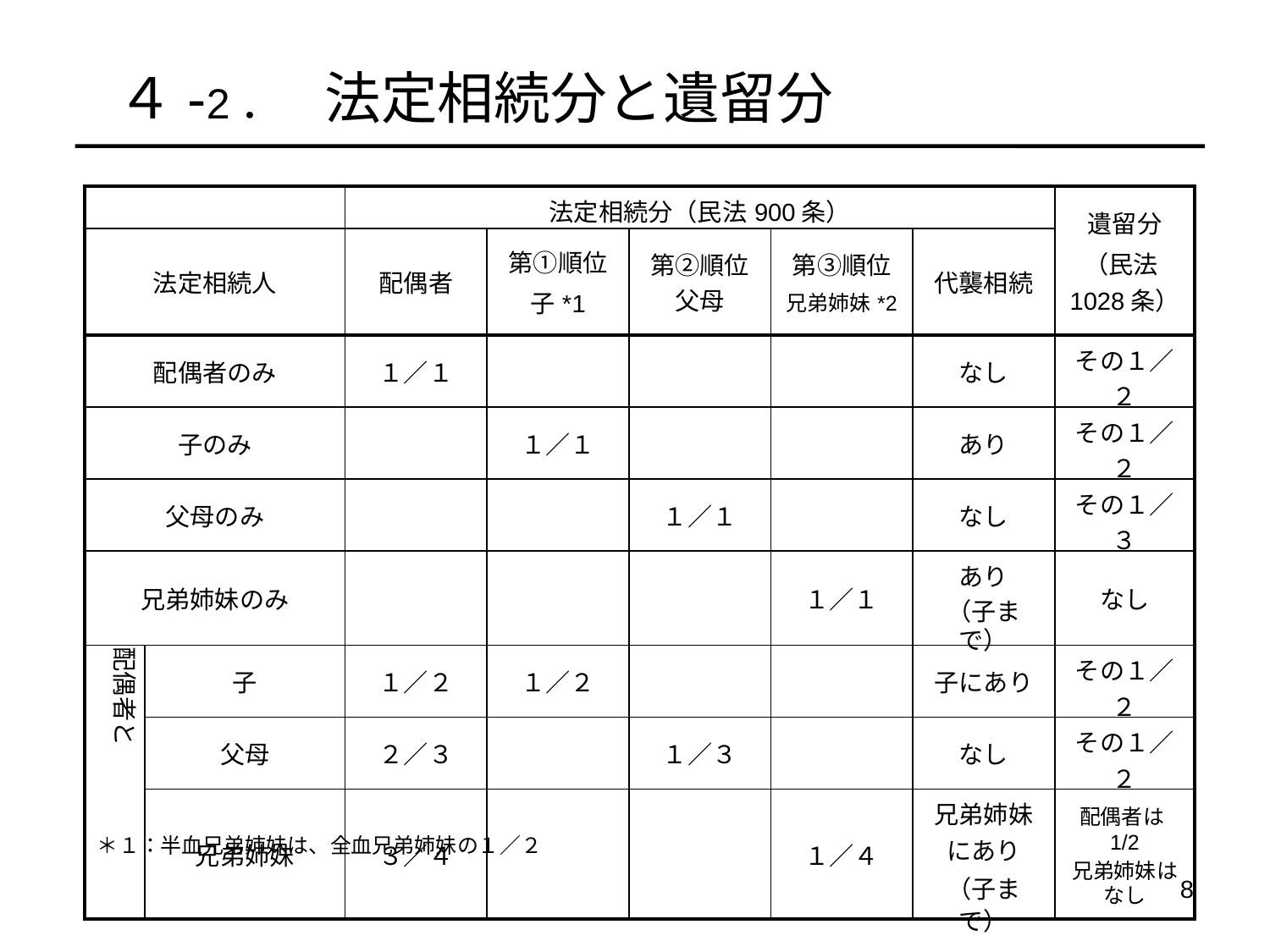

４-2．　法定相続分と遺留分

|  |  | 法定相続分（民法900条） |  |  |  |  | 遺留分 （民法1028条） |
| --- | --- | --- | --- | --- | --- | --- | --- |
| 法定相続人 |  | 配偶者 | 第①順位 子\*1 | 第②順位父母 | 第③順位 兄弟姉妹\*2 | 代襲相続 |  |
| 配偶者のみ |  | １／１ |  |  |  | なし | その１／２ |
| 子のみ |  |  | １／１ |  |  | あり | その１／２ |
| 父母のみ |  |  |  | １／１ |  | なし | その１／３ |
| 兄弟姉妹のみ |  |  |  |  | １／１ | あり （子まで） | なし |
|  | 子 | １／２ | １／２ |  |  | 子にあり | その１／２ |
|  | 父母 | ２／３ |  | １／３ |  | なし | その１／２ |
|  | 兄弟姉妹 | ３／４ |  |  | １／４ | 兄弟姉妹にあり （子まで） | 配偶者は1/2 兄弟姉妹はなし |
配偶者と
＊１：半血兄弟姉妹は、全血兄弟姉妹の１／２
8